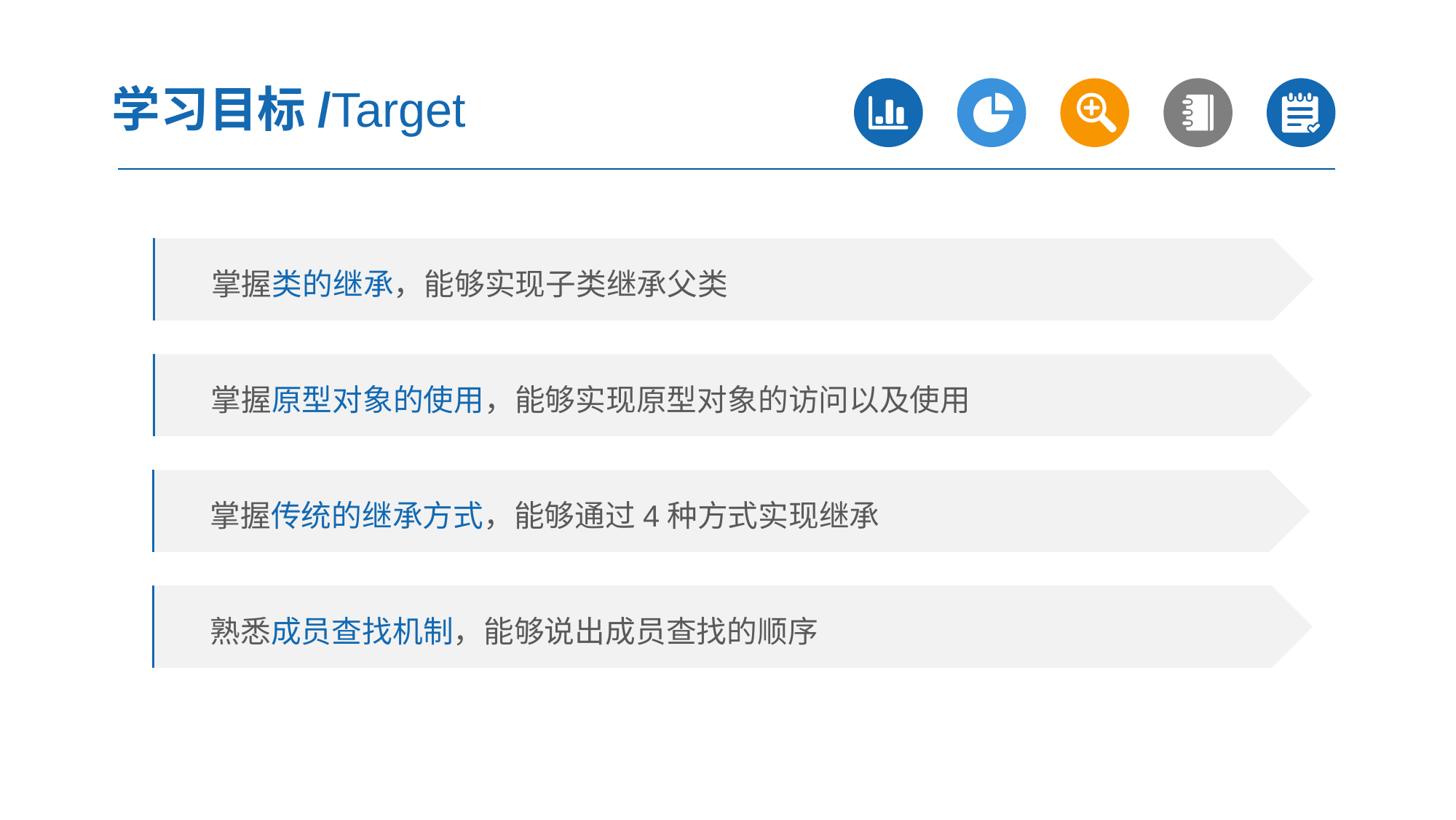

学习目标/Target
      掌握类的继承，能够实现子类继承父类

      掌握原型对象的使用，能够实现原型对象的访问以及使用

      掌握传统的继承方式，能够通过4种方式实现继承

      熟悉成员查找机制，能够说出成员查找的顺序